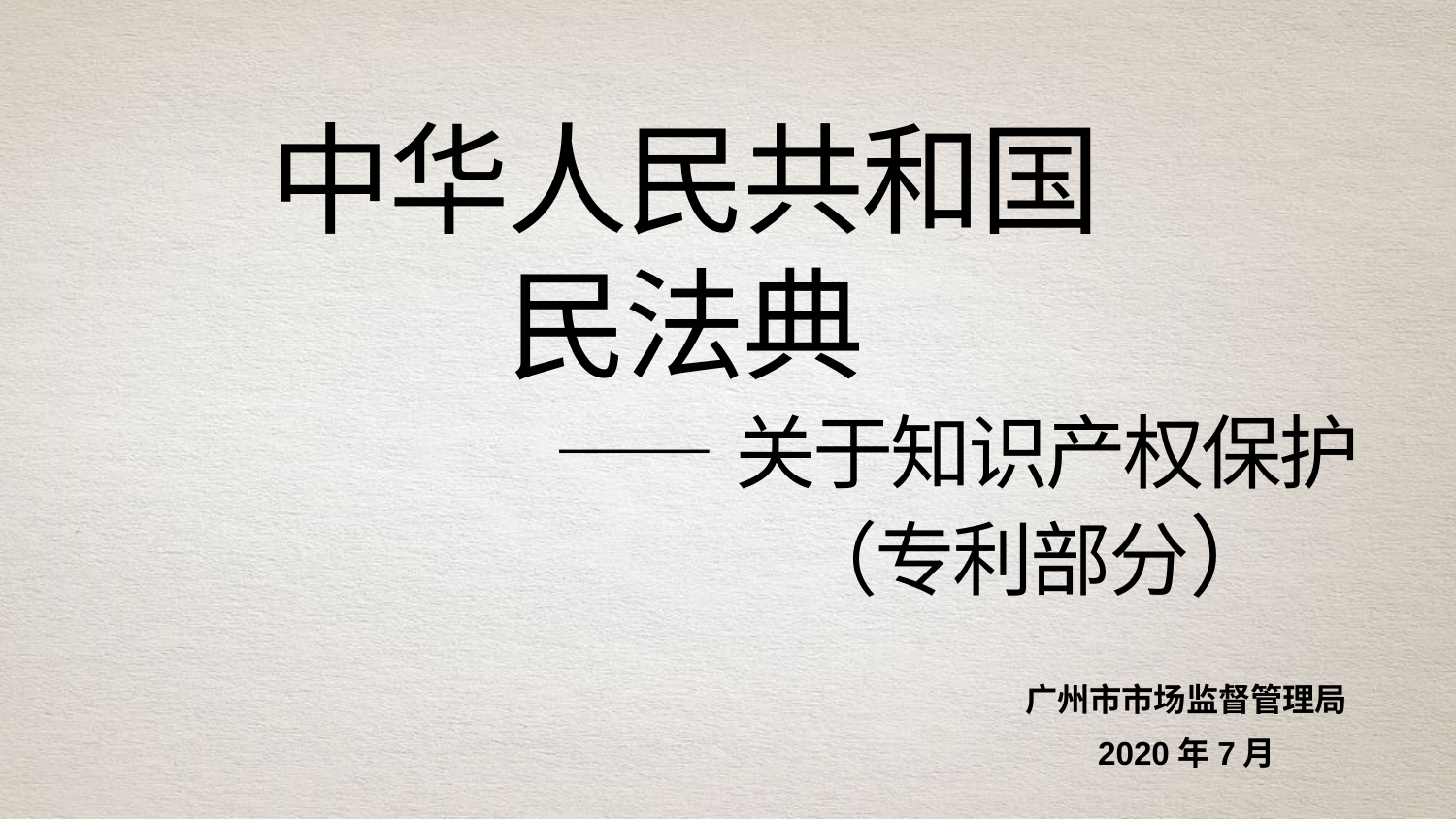

中华人民共和国
民法典
                                ——关于知识产权保护
                                             （专利部分）
广州市市场监督管理局
2020年7月